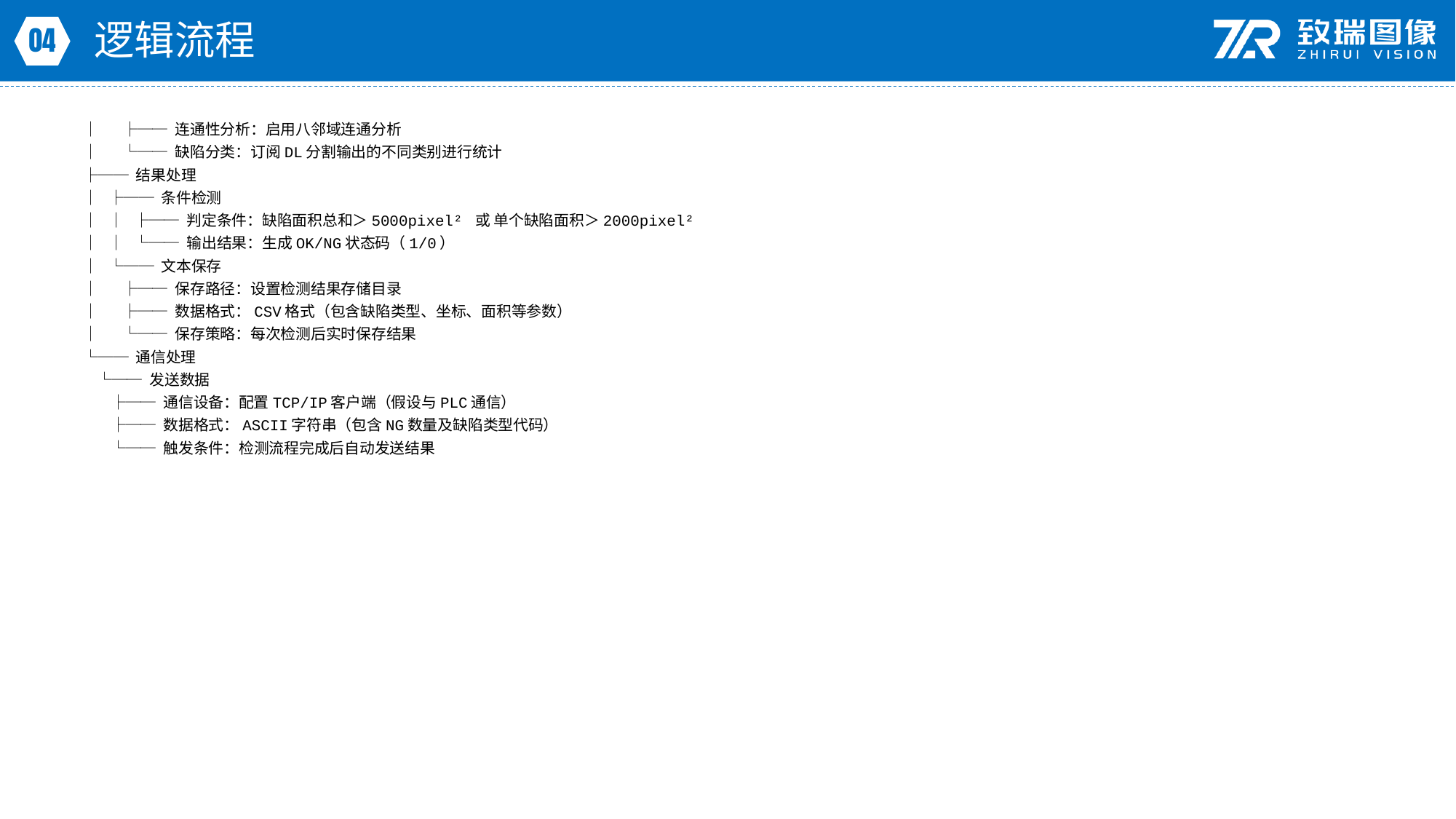

逻辑流程
04

│       ├── 连通性分析：启用八邻域连通分析
│       └── 缺陷分类：订阅DL分割输出的不同类别进行统计
├── 结果处理
│   ├── 条件检测
│   │   ├── 判定条件：缺陷面积总和＞5000pixel² 或 单个缺陷面积＞2000pixel²
│   │   └── 输出结果：生成OK/NG状态码（1/0）
│   └── 文本保存
│       ├── 保存路径：设置检测结果存储目录
│       ├── 数据格式：CSV格式（包含缺陷类型、坐标、面积等参数）
│       └── 保存策略：每次检测后实时保存结果
└── 通信处理
    └── 发送数据
        ├── 通信设备：配置TCP/IP客户端（假设与PLC通信）
        ├── 数据格式：ASCII字符串（包含NG数量及缺陷类型代码）
        └── 触发条件：检测流程完成后自动发送结果